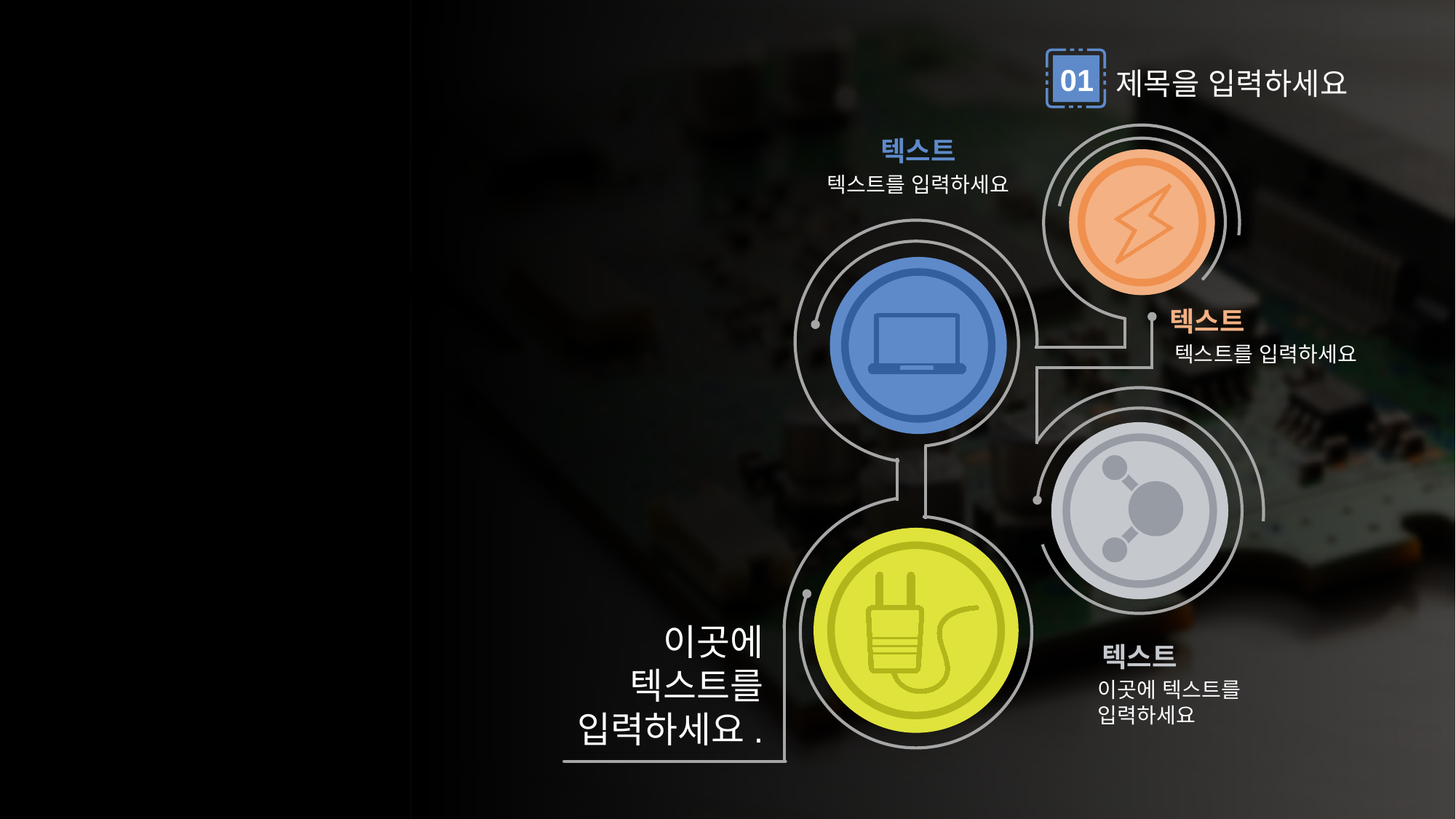

01
제목을 입력하세요

텍스트
텍스트를 입력하세요

텍스트
텍스트를 입력하세요

이곳에
텍스트를
입력하세요.
텍스트
이곳에 텍스트를 입력하세요